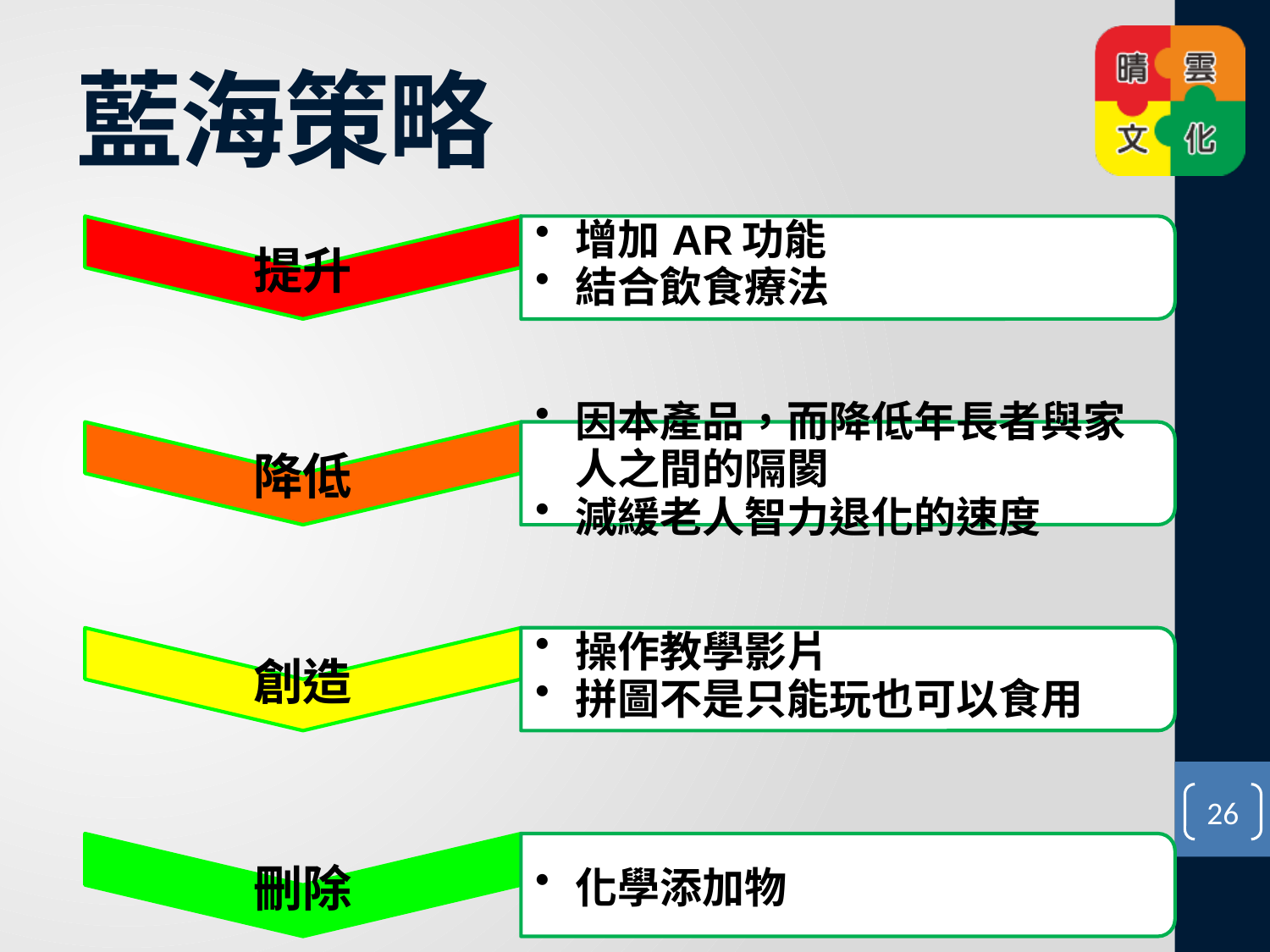

# 藍海策略
提升
增加AR功能
結合飲食療法
降低
因本產品，而降低年長者與家人之間的隔閡
創造
操作教學影片
化學添加物
刪除
拼圖不是只能玩也可以食用
減緩老人智力退化的速度
26